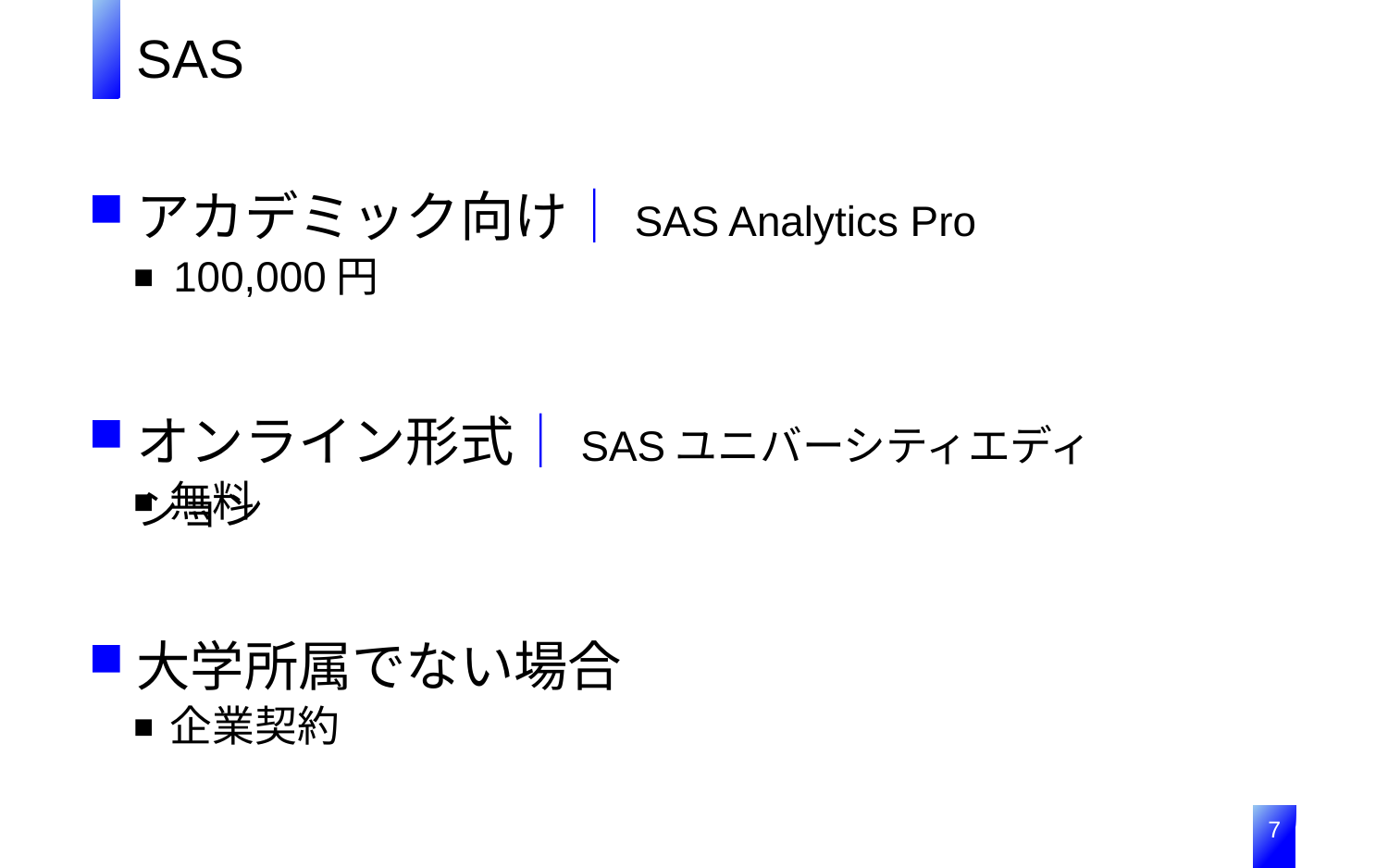

SAS
アカデミック向け｜SAS Analytics Pro

100,000円

オンライン形式｜SASユニバーシティエディション

無料

大学所属でない場合

企業契約